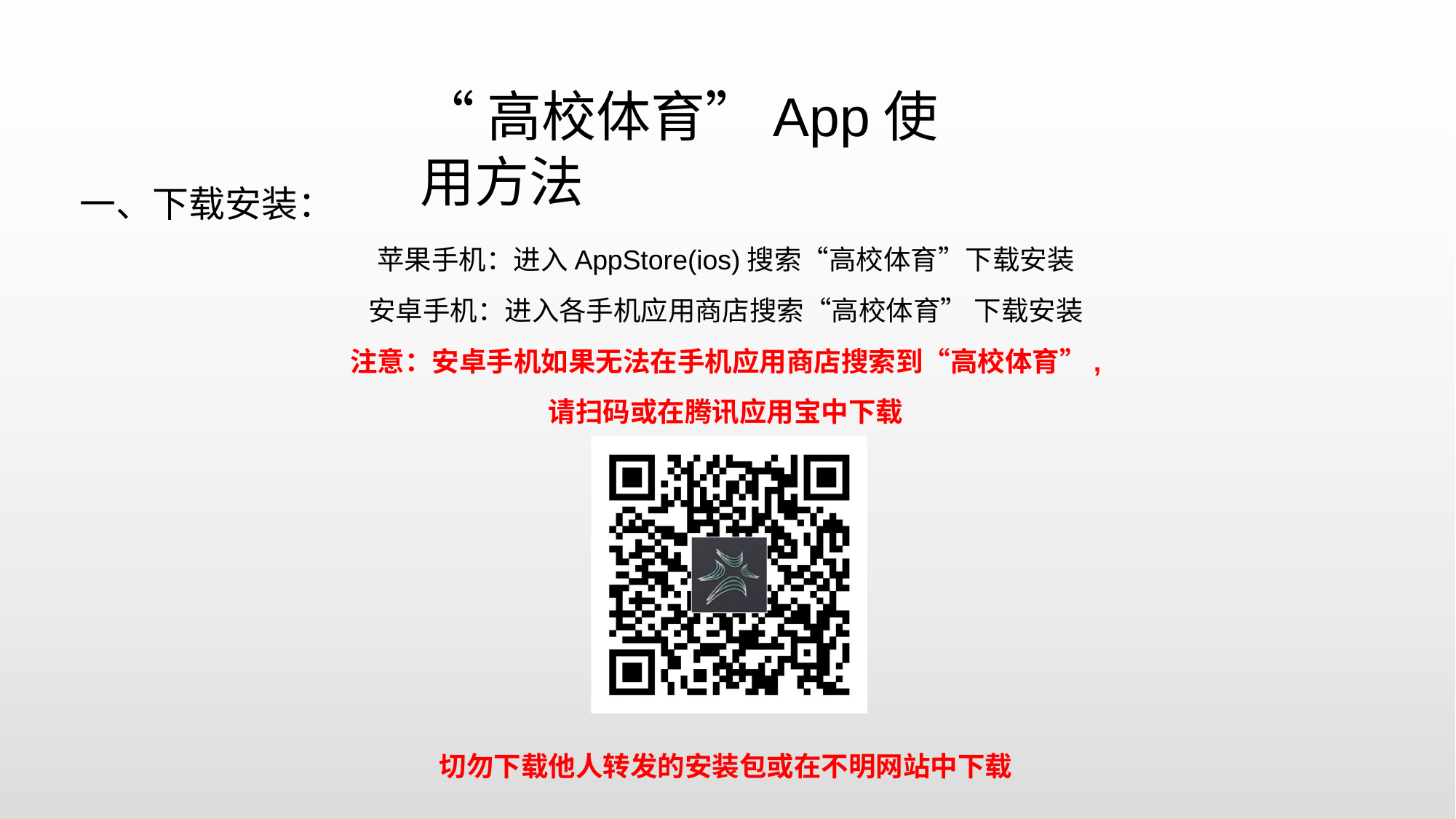

# “高校体育”App使用方法
一、下载安装：
苹果手机：进入AppStore(ios)搜索“高校体育”下载安装
安卓手机：进入各手机应用商店搜索“高校体育” 下载安装
注意：安卓手机如果无法在手机应用商店搜索到“高校体育”,
请扫码或在腾讯应用宝中下载

切勿下载他人转发的安装包或在不明网站中下载